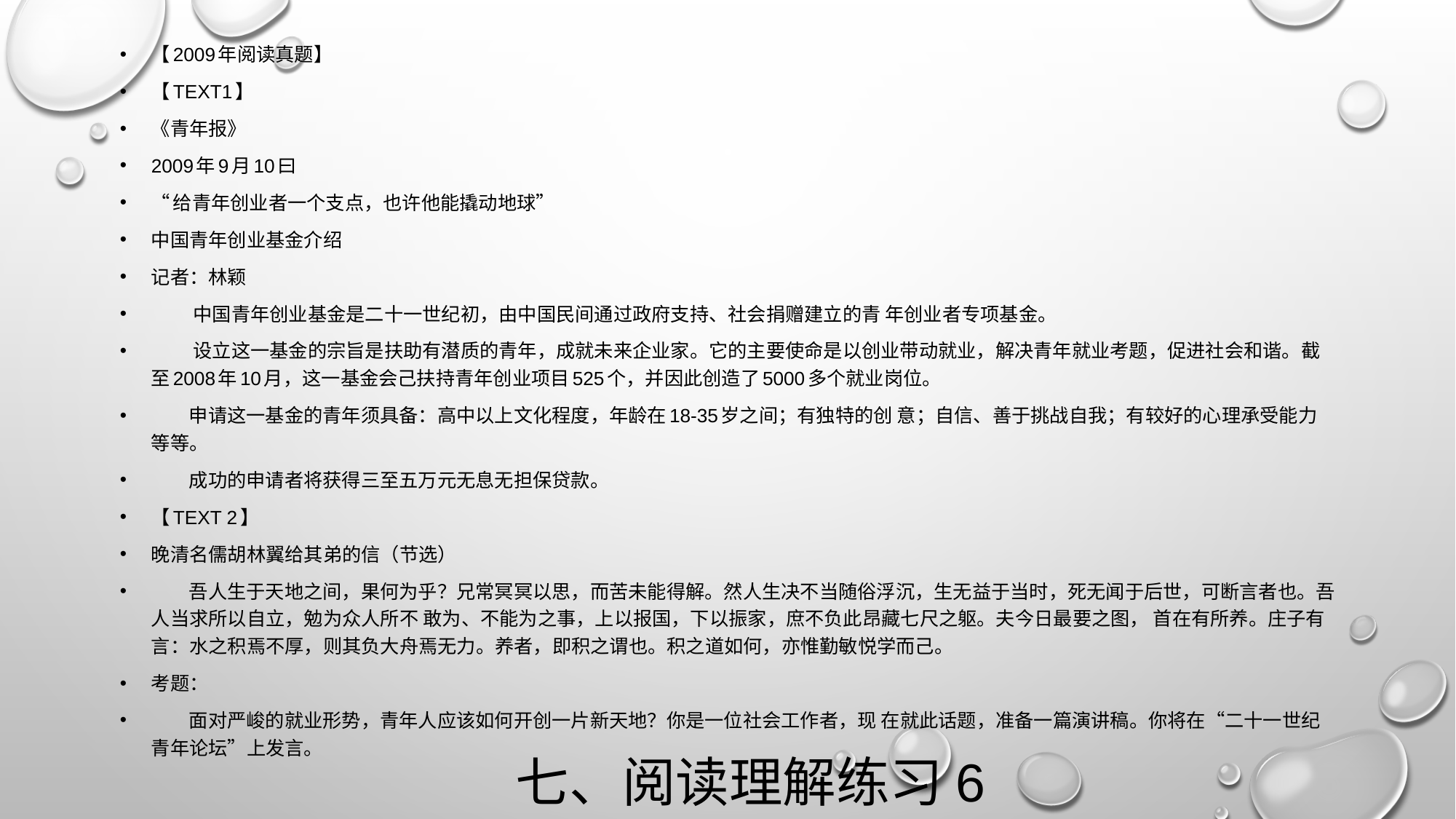

【2009年阅读真题】
【TEXT1】
《青年报》
2009年9月10曰
“给青年创业者一个支点，也许他能撬动地球”
中国青年创业基金介绍
记者：林颖
         中国青年创业基金是二十一世纪初，由中国民间通过政府支持、社会捐赠建立的青 年创业者专项基金。
         设立这一基金的宗旨是扶助有潜质的青年，成就未来企业家。它的主要使命是以创业带动就业，解决青年就业考题，促进社会和谐。截至2008年10月，这一基金会己扶持青年创业项目525个，并因此创造了5000多个就业岗位。
        申请这一基金的青年须具备：高中以上文化程度，年龄在18-35岁之间；有独特的创 意；自信、善于挑战自我；有较好的心理承受能力等等。
        成功的申请者将获得三至五万元无息无担保贷款。
【TEXT 2】
晚清名儒胡林翼给其弟的信（节选）
        吾人生于天地之间，果何为乎？兄常冥冥以思，而苦未能得解。然人生决不当随俗浮沉，生无益于当时，死无闻于后世，可断言者也。吾人当求所以自立，勉为众人所不 敢为、不能为之事，上以报国，下以振家，庶不负此昂藏七尺之躯。夫今日最要之图， 首在有所养。庄子有言：水之积焉不厚，则其负大舟焉无力。养者，即积之谓也。积之道如何，亦惟勤敏悦学而己。
考题：
        面对严峻的就业形势，青年人应该如何开创一片新天地？你是一位社会工作者，现 在就此话题，准备一篇演讲稿。你将在“二十一世纪青年论坛”上发言。
# 七、阅读理解练习6